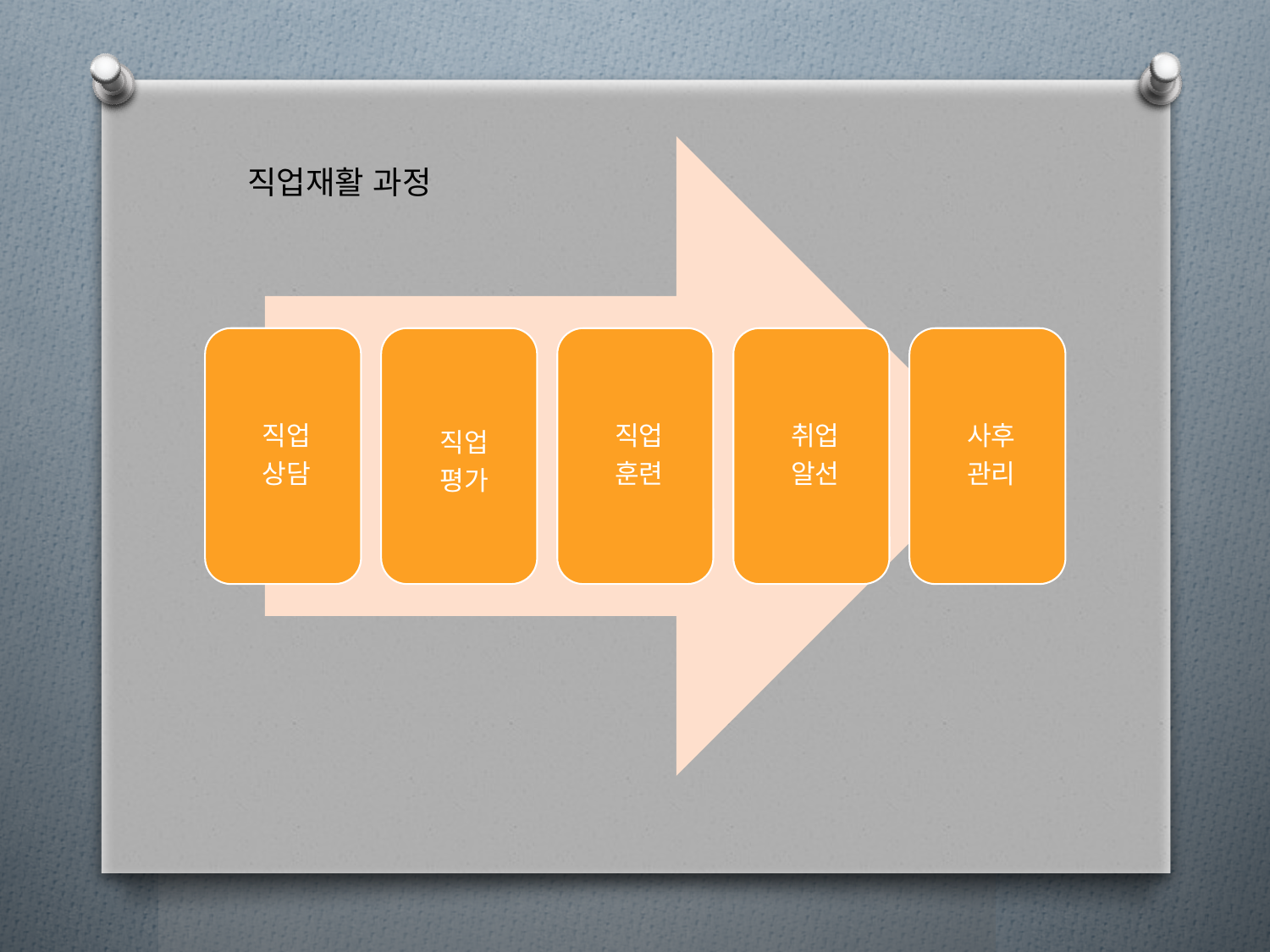

직업
상담

    직업
    평가

직업
훈련
취업
알선
사후
관리
직업재활 과정